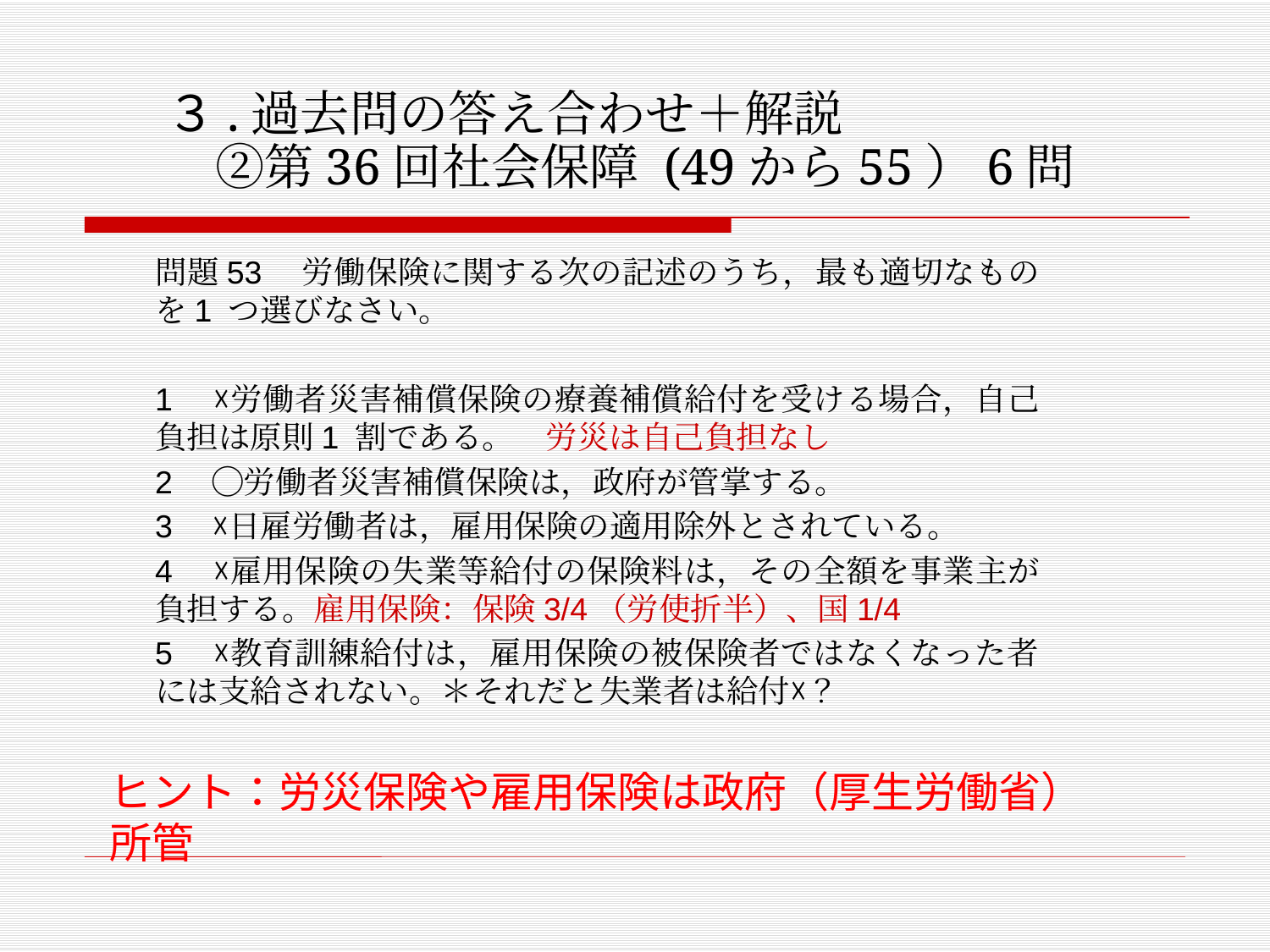

# ３.過去問の答え合わせ＋解説 　②第36回社会保障 (49から55）6問
問題53　労働保険に関する次の記述のうち，最も適切なものを1 つ選びなさい。

1　☓労働者災害補償保険の療養補償給付を受ける場合，自己負担は原則1 割である。　労災は自己負担なし
2　◯労働者災害補償保険は，政府が管掌する。
3　☓日雇労働者は，雇用保険の適用除外とされている。
4　☓雇用保険の失業等給付の保険料は，その全額を事業主が負担する。雇用保険：保険3/4（労使折半）、国1/4
5　☓教育訓練給付は，雇用保険の被保険者ではなくなった者には支給されない。＊それだと失業者は給付☓？

ヒント：労災保険や雇用保険は政府（厚生労働省）所管